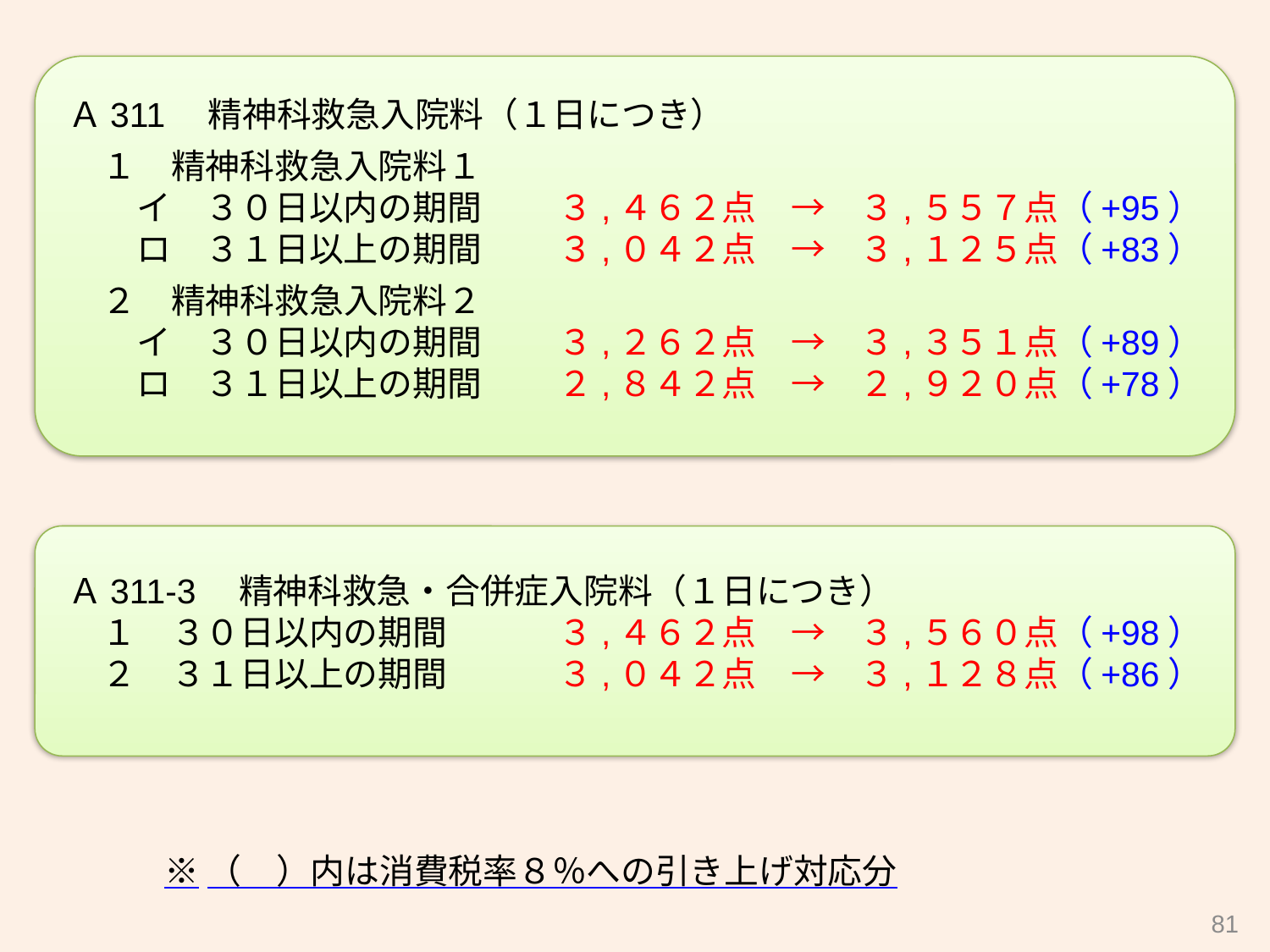

Ａ311　精神科救急入院料（１日につき）
　１　精神科救急入院料１
　　イ　３０日以内の期間　 　３,４６２点　→　３,５５７点（+95）
　　ロ　３１日以上の期間　　 ３,０４２点　→　３,１２５点（+83）
　２　精神科救急入院料２
　　イ　３０日以内の期間　 　３,２６２点　→　３,３５１点（+89）
　　ロ　３１日以上の期間　　 ２,８４２点　→　２,９２０点（+78）

Ａ311-3　精神科救急・合併症入院料（１日につき）
　１　３０日以内の期間　　 　３,４６２点　→　３,５６０点（+98）
　２　３１日以上の期間　　 　３,０４２点　→　３,１２８点（+86）

※（　）内は消費税率８％への引き上げ対応分

81